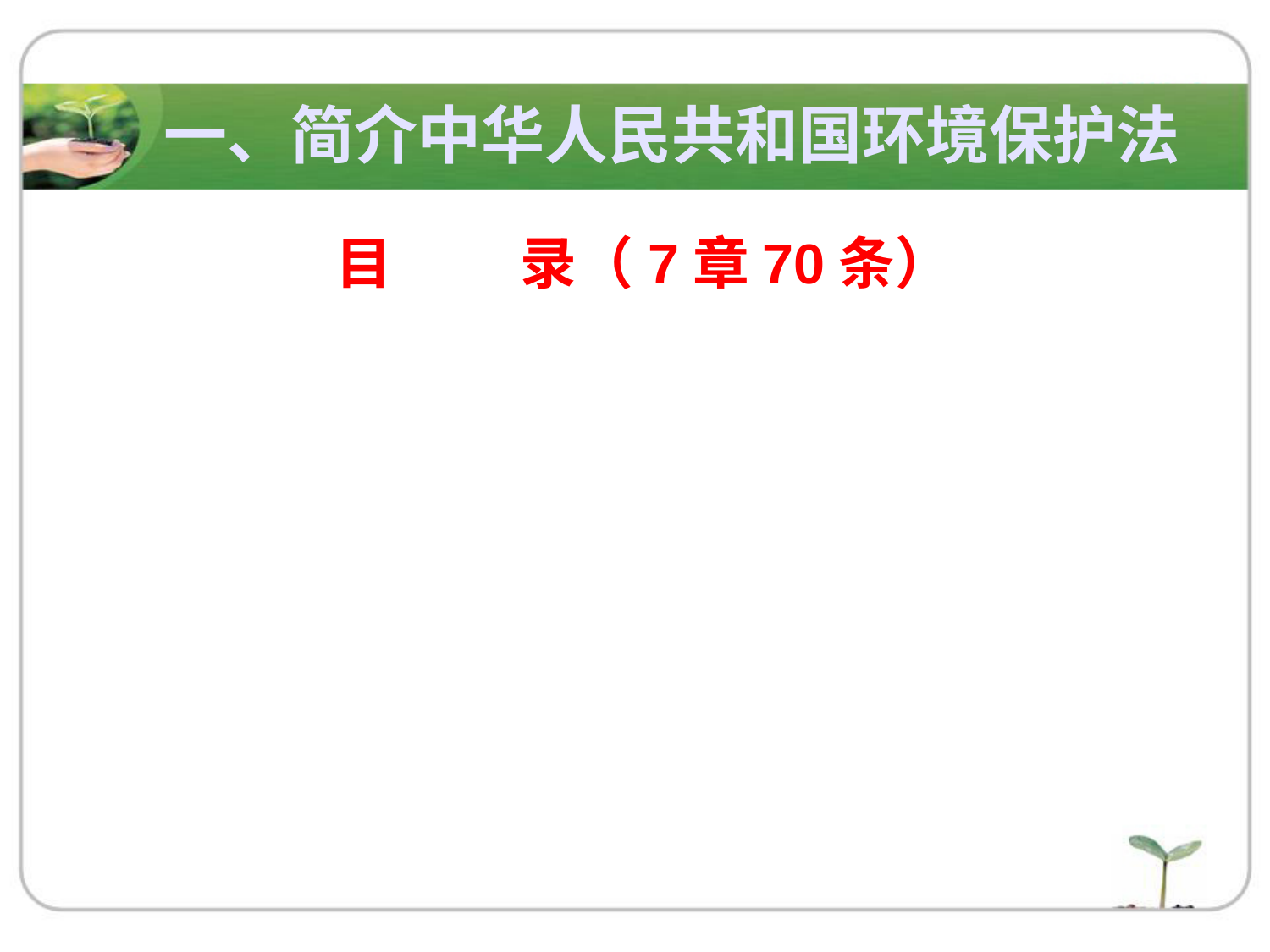

一、简介中华人民共和国环境保护法
             目          录（7章70条）
第一章     总则
第二章     监督管理
第三章     保护和改善环境
第四章     防治污染和其他公害
第五章     信息公开和公众参与
第六章     法律责任
第七章     附则